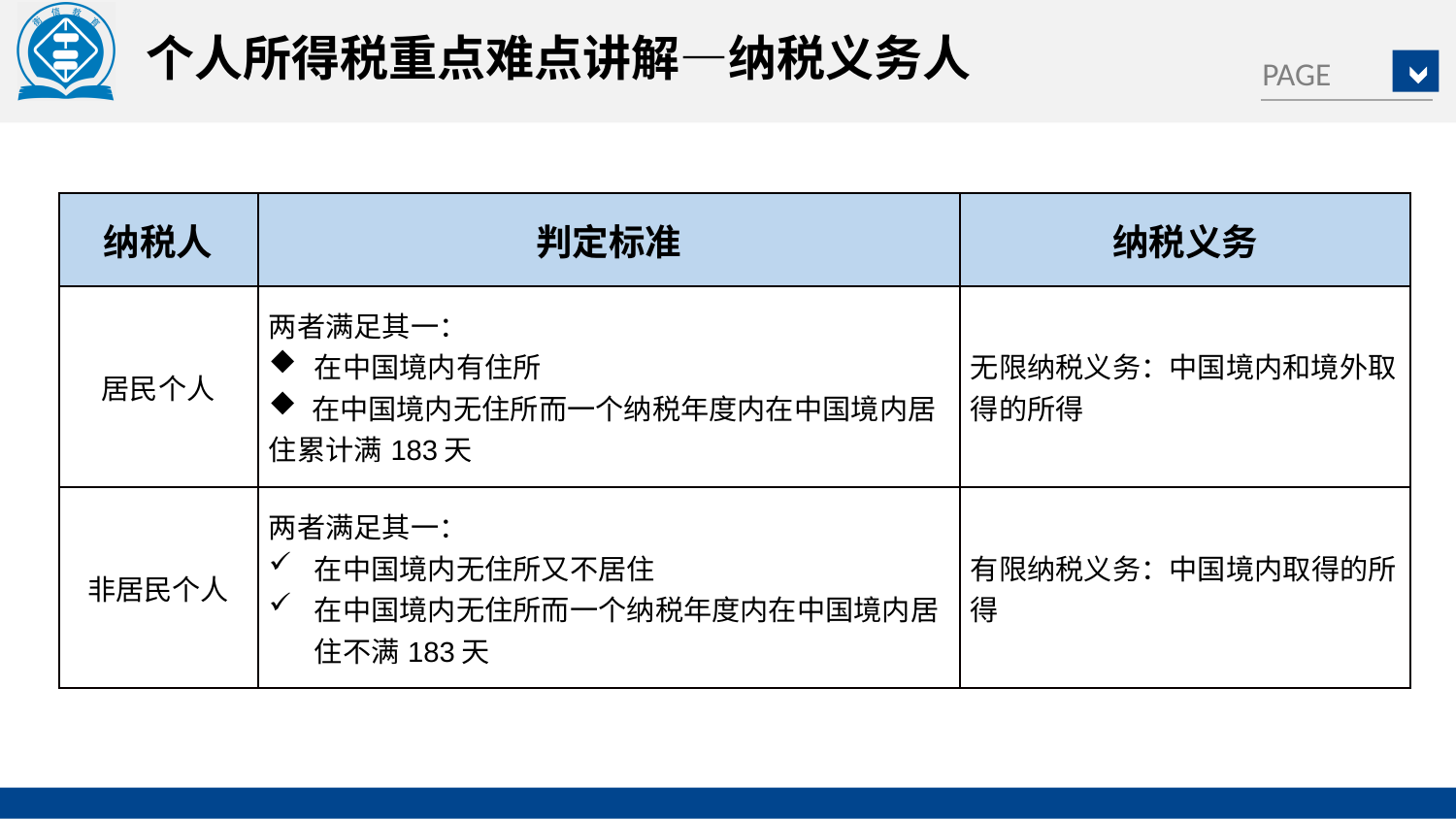

个人所得税重点难点讲解—纳税义务人
| 纳税人 | 判定标准 | 纳税义务 |
| --- | --- | --- |
| 居民个人 | 两者满足其一： 在中国境内有住所 在中国境内无住所而一个纳税年度内在中国境内居住累计满183天 | 无限纳税义务：中国境内和境外取得的所得 |
| 非居民个人 | 两者满足其一： 在中国境内无住所又不居住 在中国境内无住所而一个纳税年度内在中国境内居住不满183天 | 有限纳税义务：中国境内取得的所得 |